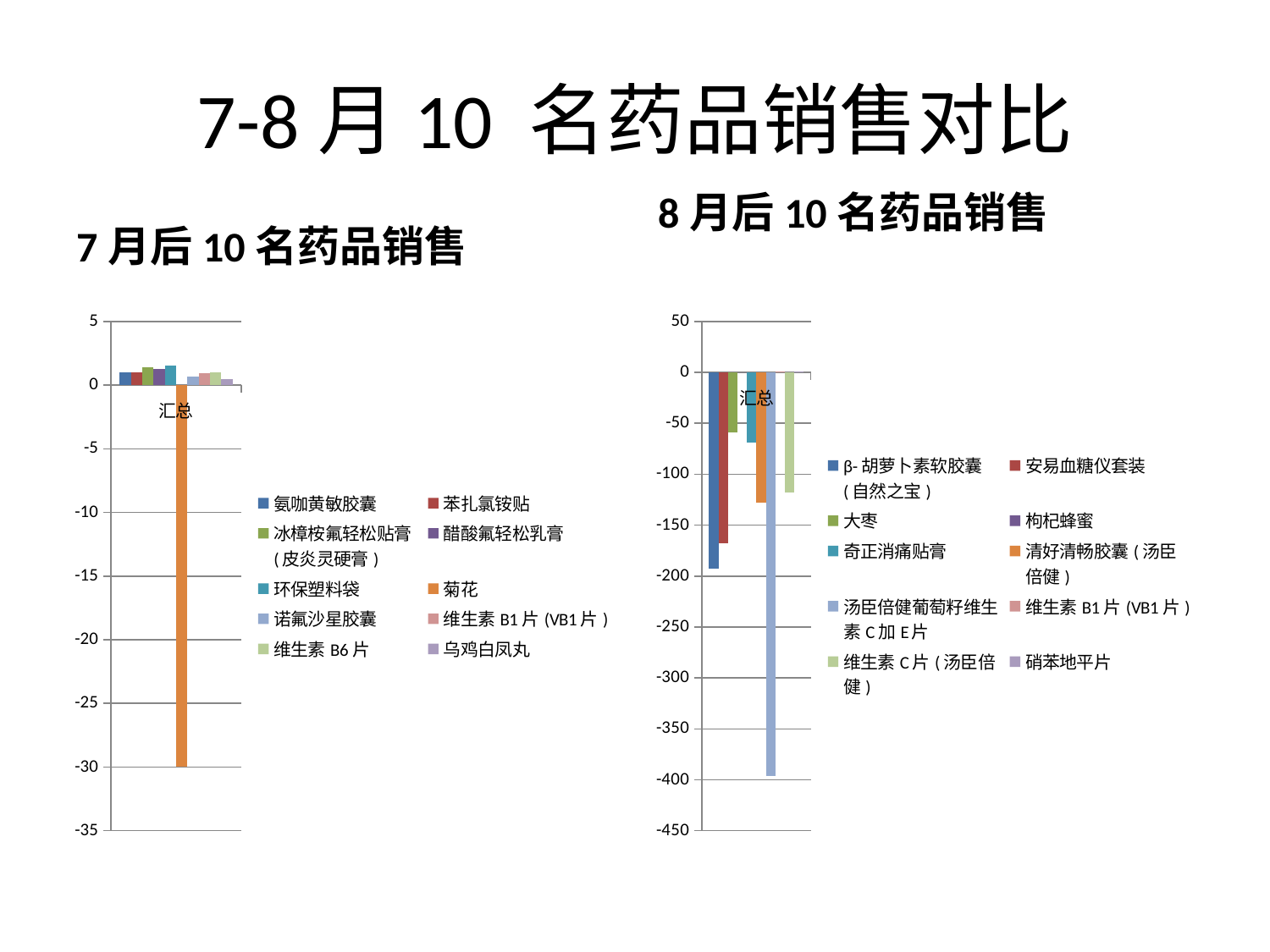

# 7-8月10 名药品销售对比
7月后10名药品销售

8月后10名药品销售

### Chart

| Category | 氨咖黄敏胶囊 | 苯扎氯铵贴 | 冰樟桉氟轻松贴膏(皮炎灵硬膏) | 醋酸氟轻松乳膏 | 环保塑料袋 | 菊花 | 诺氟沙星胶囊 | 维生素B1片(VB1片) | 维生素B6片 | 乌鸡白凤丸 |
|---|---|---|---|---|---|---|---|---|---|---|
| 汇总 | 1.0 | 1.0 | 1.4 | 1.24 | 1.5 | -30.0 | 0.7 | 0.9 | 1.0 | 0.45 |

### Chart

| Category | β-胡萝卜素软胶囊(自然之宝) | 安易血糖仪套装 | 大枣 | 枸杞蜂蜜 | 奇正消痛贴膏 | 清好清畅胶囊(汤臣倍健) | 汤臣倍健葡萄籽维生素C加E片 | 维生素B1片(VB1片) | 维生素C片(汤臣倍健) | 硝苯地平片 |
|---|---|---|---|---|---|---|---|---|---|---|
| 汇总 | -193.05 | -168.0 | -59.0 | 0.01 | -68.64 | -128.0 | -395.9 | 0.9 | -118.0 | 0.49 |